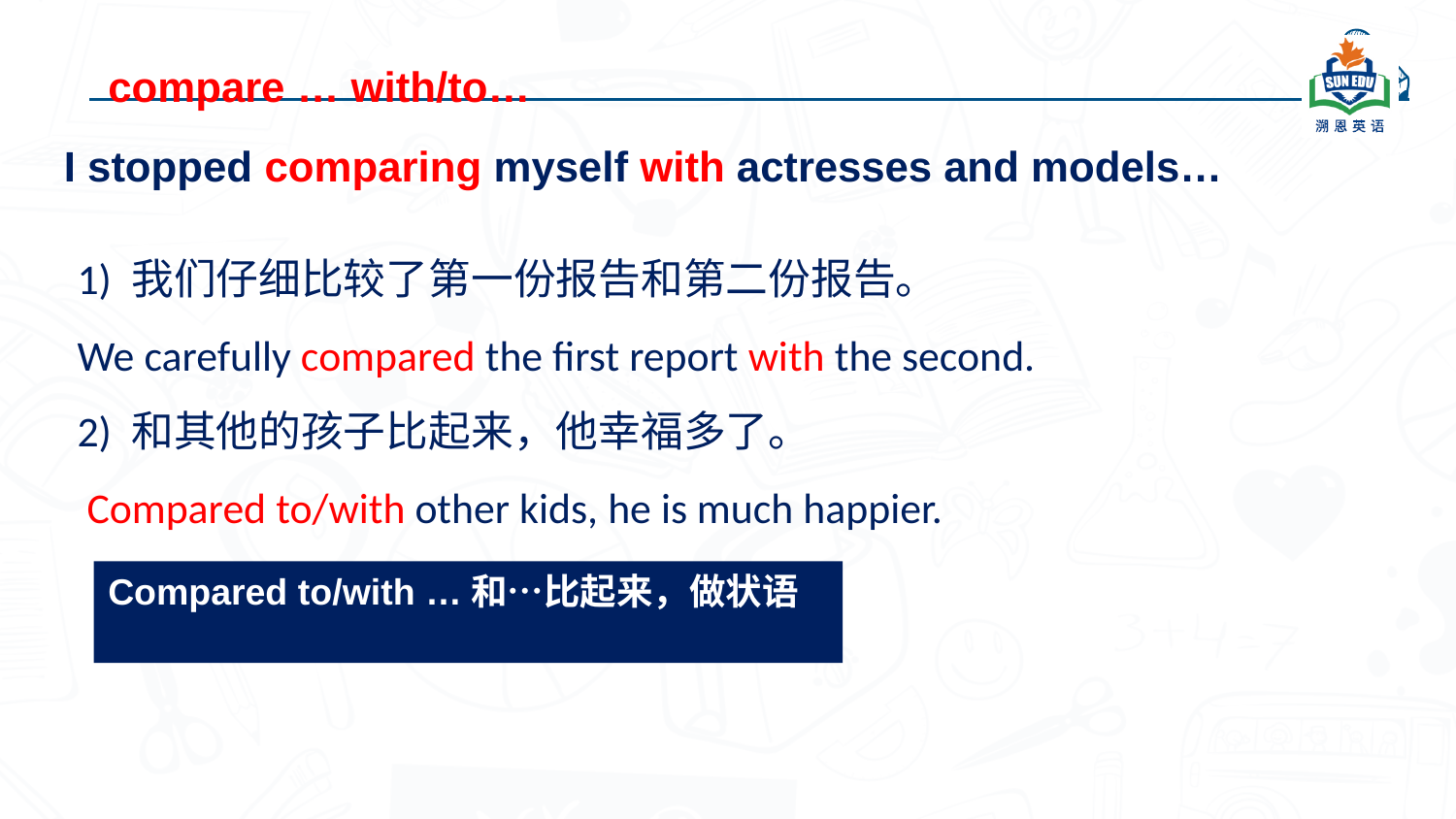

compare … with/to…
I stopped comparing myself with actresses and models…
1) 我们仔细比较了第一份报告和第二份报告。
We carefully compared the first report with the second.
2) 和其他的孩子比起来，他幸福多了。
 Compared to/with other kids, he is much happier.
Compared to/with …和…比起来，做状语